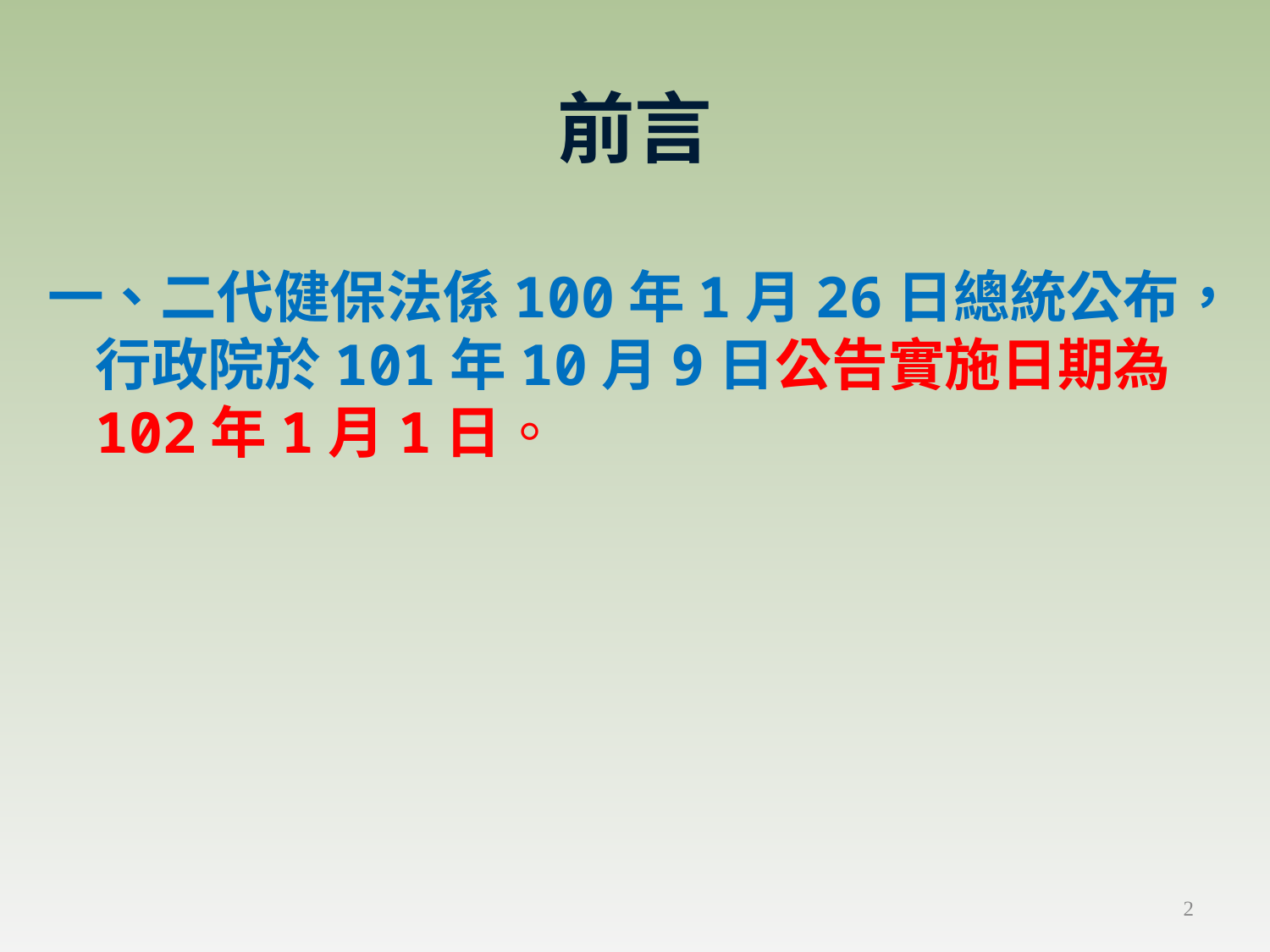

# 前言

一、二代健保法係100年1月26日總統公布，行政院於101年10月9日公告實施日期為102年1月1日。
2